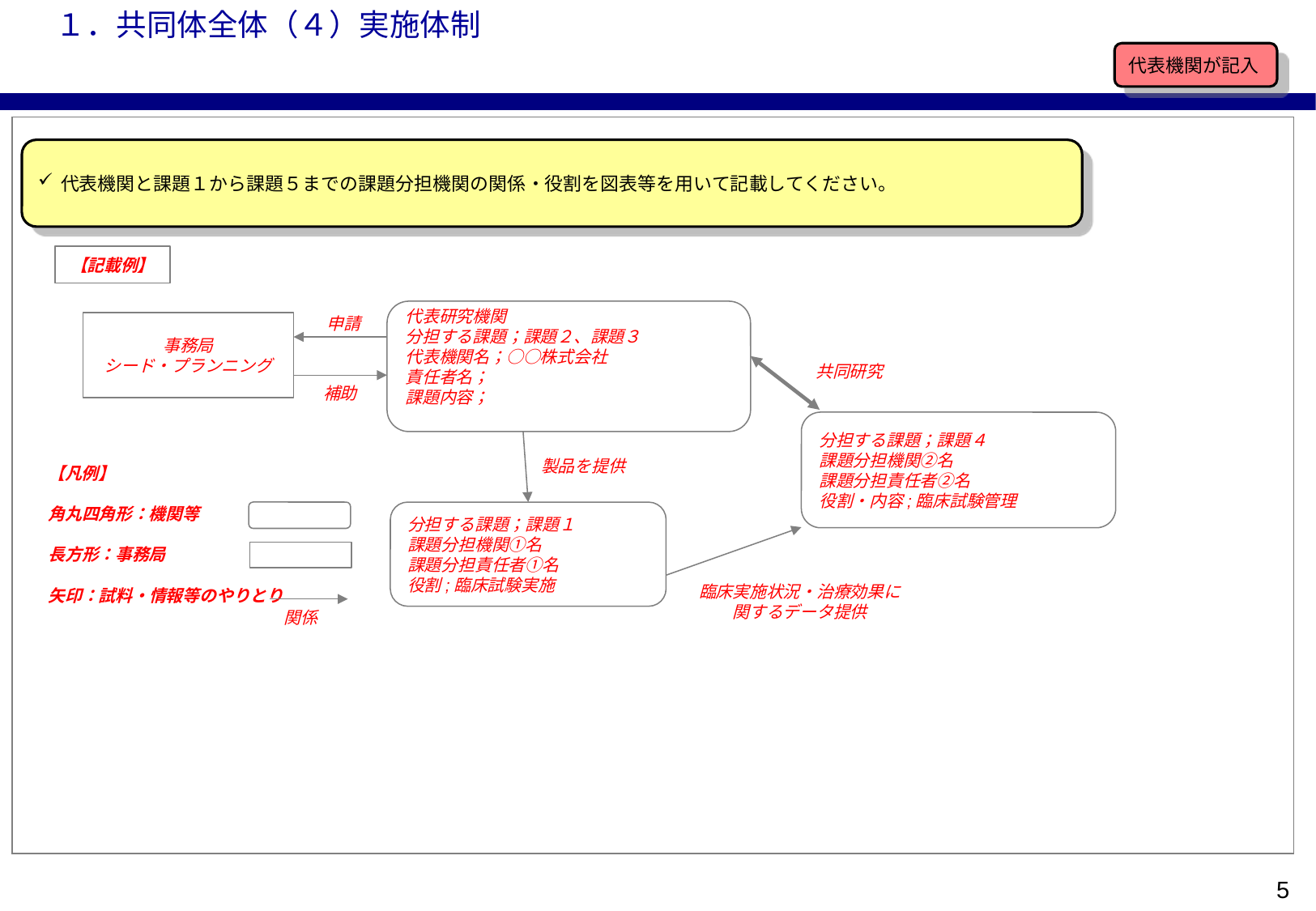

１．共同体全体（４）実施体制

代表機関が記入

代表機関と課題１から課題５までの課題分担機関の関係・役割を図表等を用いて記載してください。
【記載例】
代表研究機関
分担する課題；課題２、課題３
代表機関名；○○株式会社
責任者名；
課題内容；

申請
事務局
シード・プランニング
共同研究
補助
分担する課題；課題４
課題分担機関②名
課題分担責任者②名
役割・内容;臨床試験管理
【凡例】
角丸四角形：機関等
長方形：事務局
矢印：試料・情報等のやりとり
製品を提供

分担する課題；課題１
課題分担機関①名
課題分担責任者①名
役割;臨床試験実施

臨床実施状況・治療効果に関するデータ提供
関係